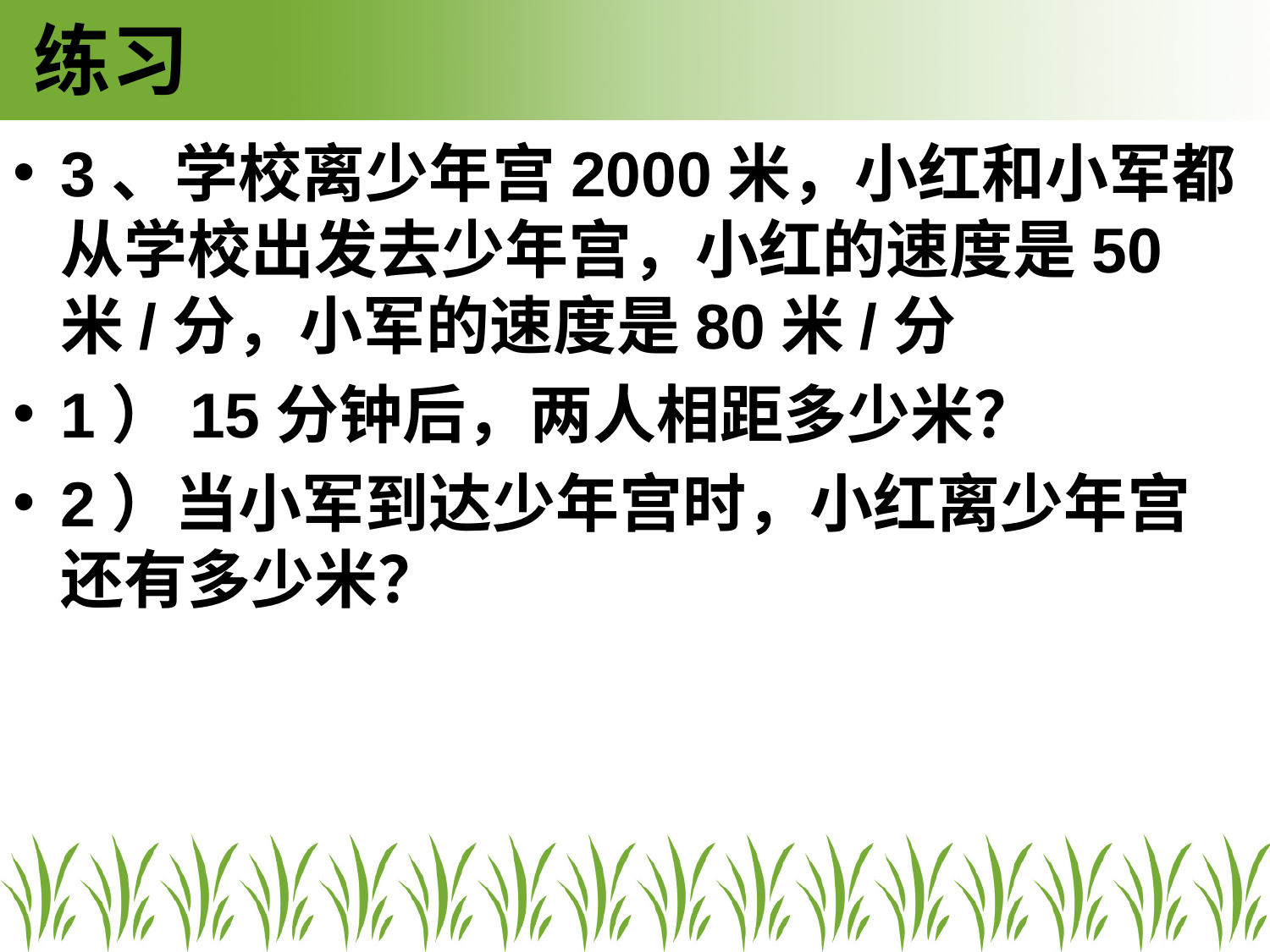

# 练习
3、学校离少年宫2000米，小红和小军都从学校出发去少年宫，小红的速度是50米/分，小军的速度是80米/分
1）15分钟后，两人相距多少米？
2）当小军到达少年宫时，小红离少年宫还有多少米？